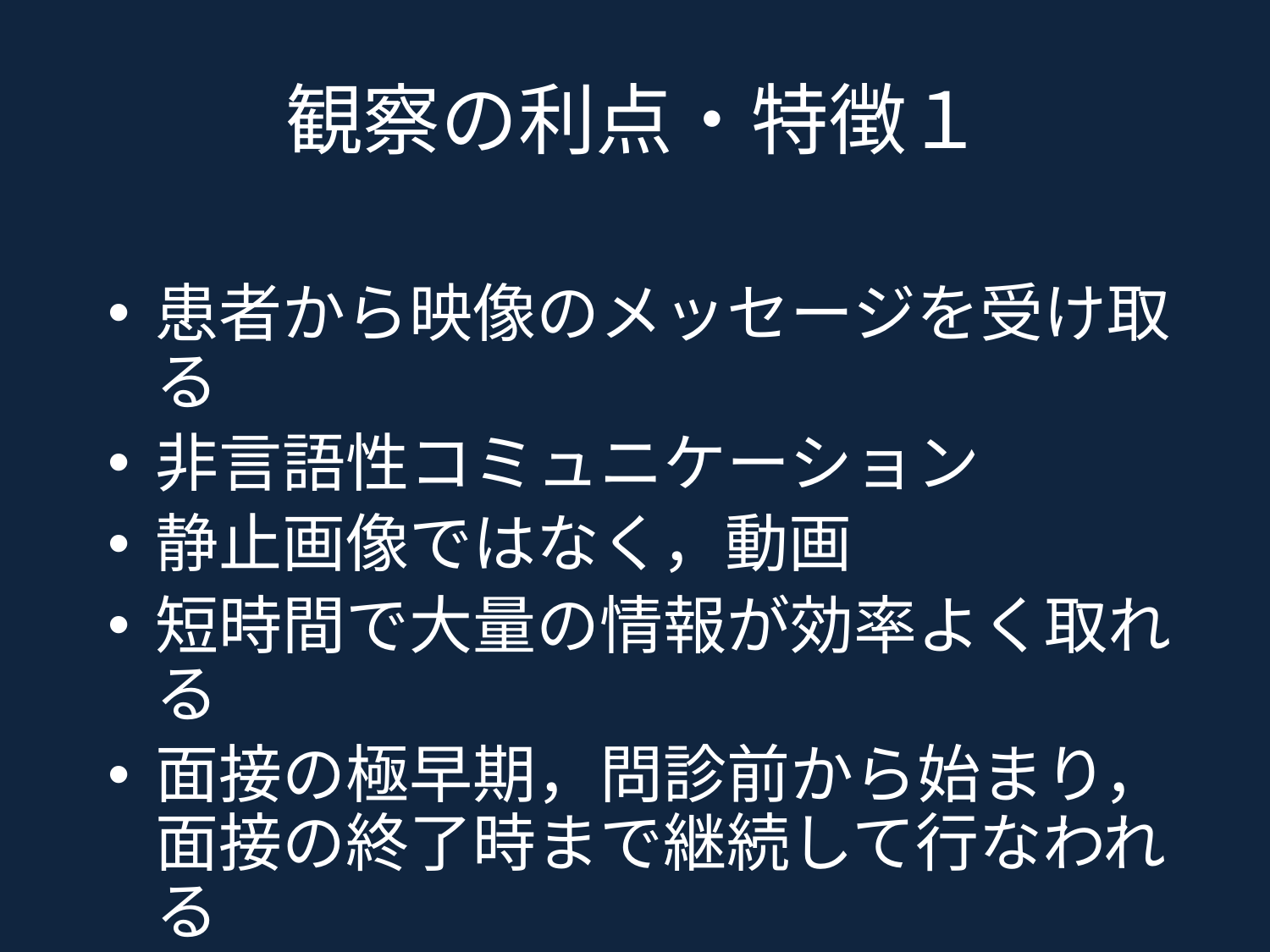

# 観察の利点・特徴１
患者から映像のメッセージを受け取る
非言語性コミュニケーション
静止画像ではなく，動画
短時間で大量の情報が効率よく取れる
面接の極早期，問診前から始まり，面接の終了時まで継続して行なわれる
観察⇔病歴，観察⇔他の診察（双方向）